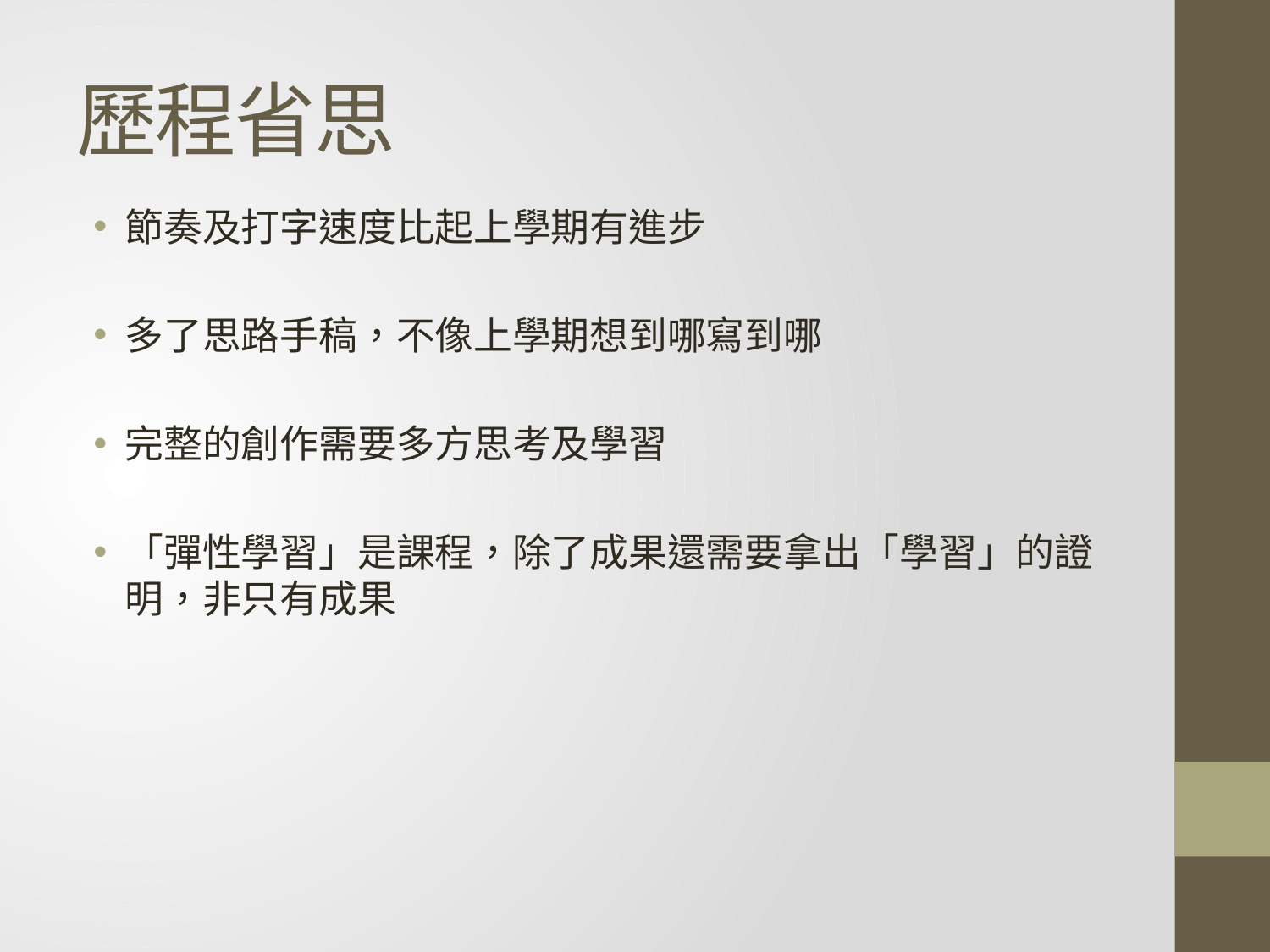

# 歷程省思
節奏及打字速度比起上學期有進步

多了思路手稿，不像上學期想到哪寫到哪

完整的創作需要多方思考及學習

「彈性學習」是課程，除了成果還需要拿出「學習」的證明，非只有成果